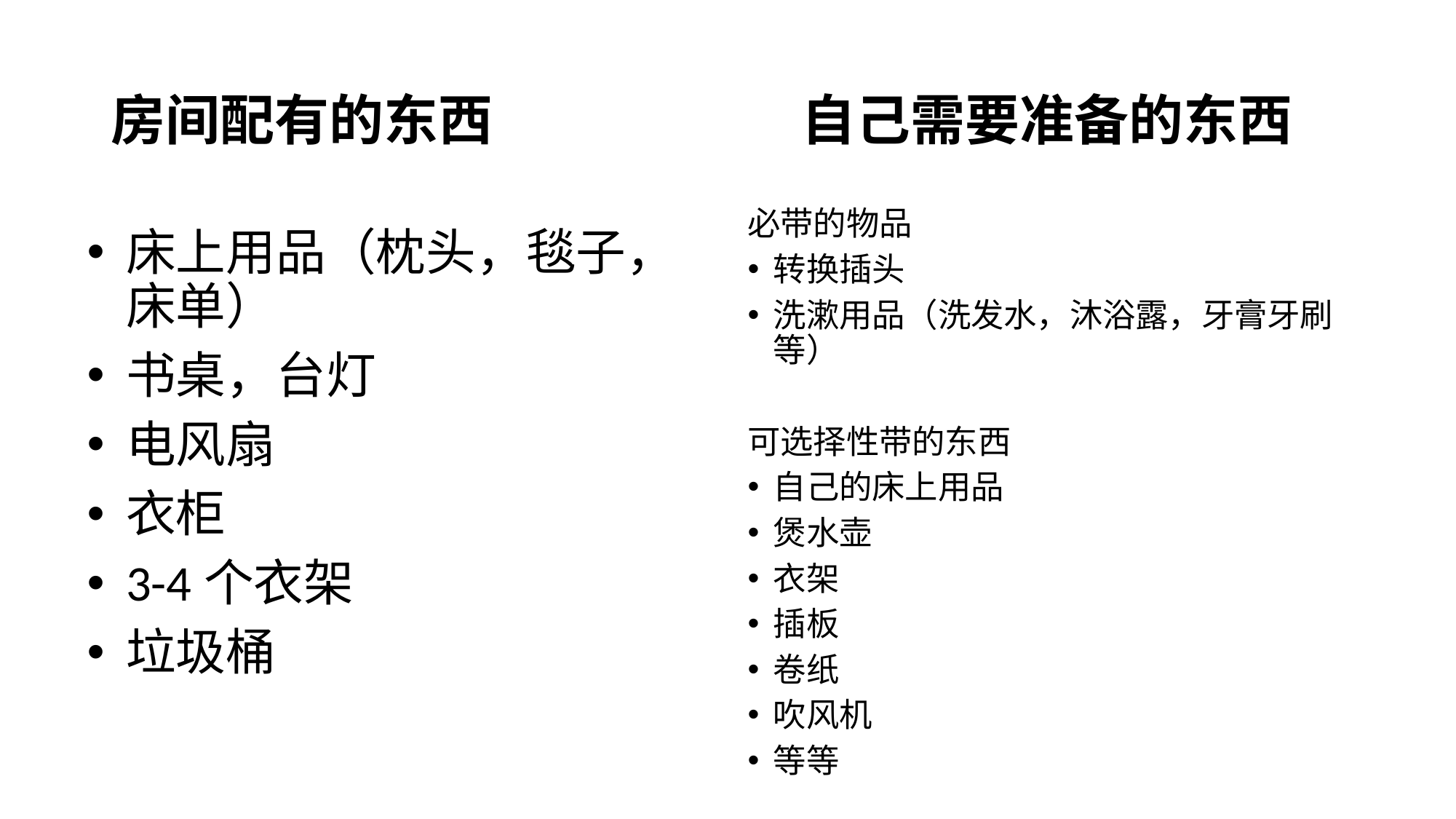

# 房间配有的东西                         自己需要准备的东西
必带的物品
转换插头
洗漱用品（洗发水，沐浴露，牙膏牙刷等）

可选择性带的东西
自己的床上用品
煲水壶
衣架
插板
卷纸
吹风机
等等

床上用品（枕头，毯子，床单）
书桌，台灯
电风扇
衣柜
3-4个衣架
垃圾桶